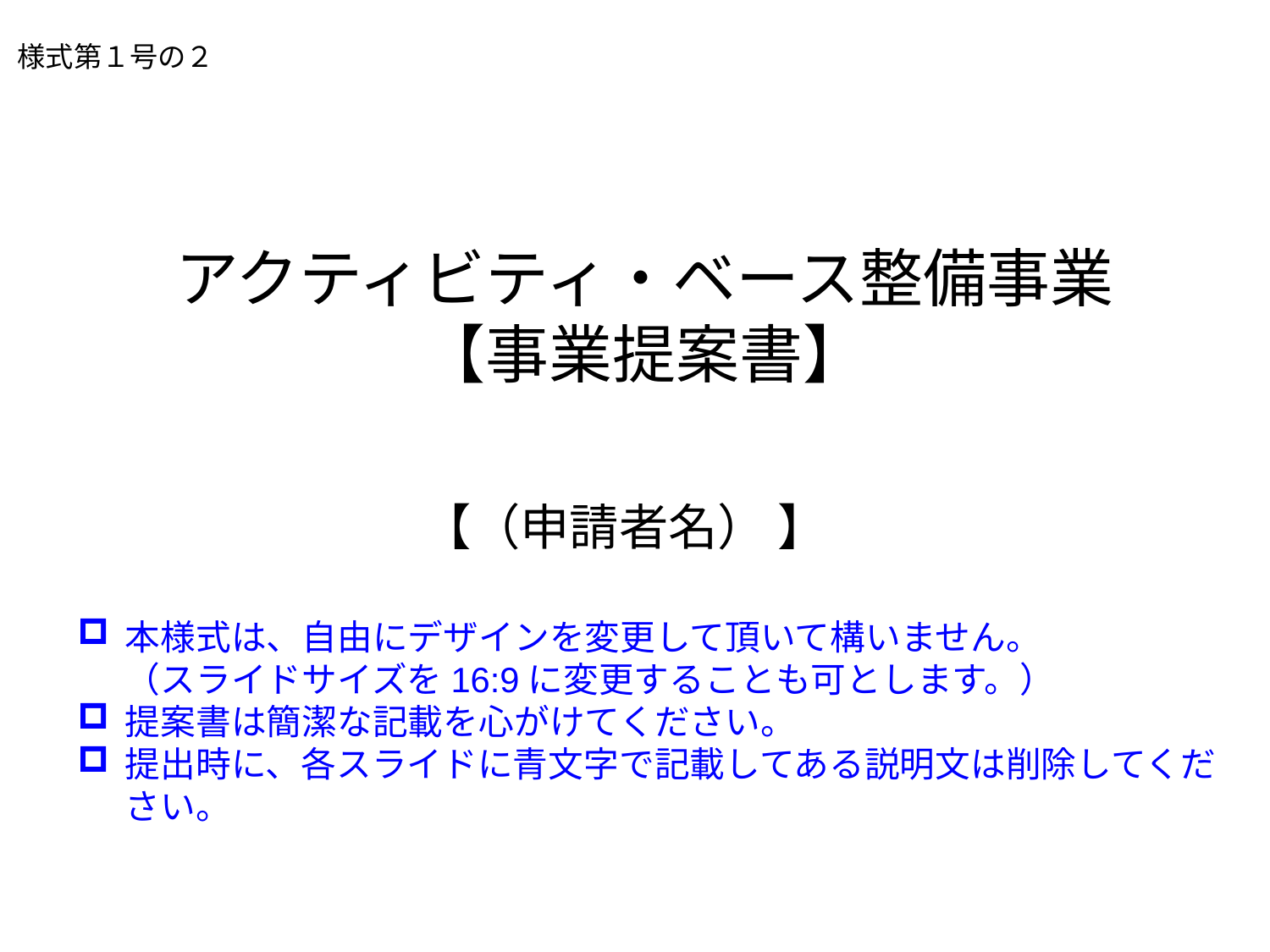

様式第１号の２
# アクティビティ・ベース整備事業 【事業提案書】
【（申請者名） 】
本様式は、自由にデザインを変更して頂いて構いません。
（スライドサイズを16:9に変更することも可とします。）
提案書は簡潔な記載を心がけてください。
提出時に、各スライドに青文字で記載してある説明文は削除してください。